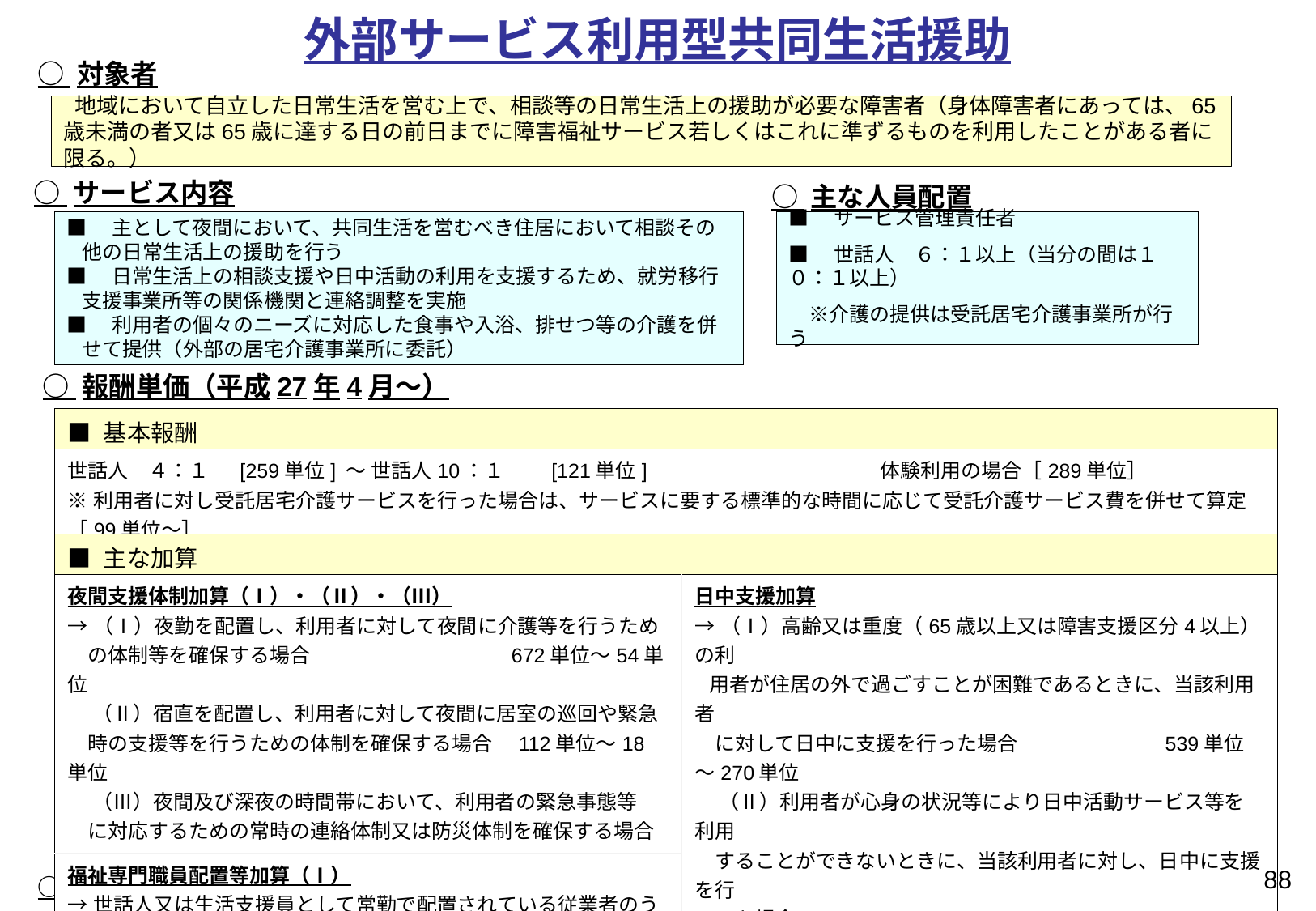

外部サービス利用型共同生活援助
○ 対象者
地域において自立した日常生活を営む上で、相談等の日常生活上の援助が必要な障害者（身体障害者にあっては、65歳未満の者又は65歳に達する日の前日までに障害福祉サービス若しくはこれに準ずるものを利用したことがある者に限る。）
○ サービス内容
○ 主な人員配置
■　主として夜間において、共同生活を営むべき住居において相談その他の日常生活上の援助を行う
■　日常生活上の相談支援や日中活動の利用を支援するため、就労移行支援事業所等の関係機関と連絡調整を実施
■　利用者の個々のニーズに対応した食事や入浴、排せつ等の介護を併せて提供（外部の居宅介護事業所に委託）
■　サービス管理責任者

■　世話人　６：１以上（当分の間は１０：１以上）

　※介護の提供は受託居宅介護事業所が行う
○ 報酬単価（平成27年4月～）
| ■ 基本報酬 |  |
| --- | --- |
| 世話人　４：１　 [259単位] ～ 世話人10：１　　[121単位] 　　　　　　　　　　　体験利用の場合［289単位］ ※利用者に対し受託居宅介護サービスを行った場合は、サービスに要する標準的な時間に応じて受託介護サービス費を併せて算定［99単位～］ |  |
| ■ 主な加算 |  |
| 夜間支援体制加算（Ⅰ）・（Ⅱ）・（Ⅲ） →（Ⅰ）夜勤を配置し、利用者に対して夜間に介護等を行うため 　の体制等を確保する場合　　　　　　 　672単位～54単位 　 （Ⅱ）宿直を配置し、利用者に対して夜間に居室の巡回や緊急 　時の支援等を行うための体制を確保する場合　112単位～18単位 　 （Ⅲ）夜間及び深夜の時間帯において、利用者の緊急事態等 　に対応するための常時の連絡体制又は防災体制を確保する場合 　　　　　　　　　　　　　　　　　　　　　　　　　　　　　　　　　　 　　 10単位 | 日中支援加算 →（Ⅰ）高齢又は重度（65歳以上又は障害支援区分4以上）の利 用者が住居の外で過ごすことが困難であるときに、当該利用者 　に対して日中に支援を行った場合　　　　　　　539単位～270単位 　 （Ⅱ）利用者が心身の状況等により日中活動サービス等を利用 　することができないときに、当該利用者に対し、日中に支援を行 　った場合　　　　　　　　　　　　　　　　　　　　　　539単位～135単位 医療連携体制加算（Ⅴ） →医療機関との連携等により看護師による、日常的な健康管理 を行ったり、医療ニーズが必要となった場合に適切な対応がとれ る等の体制を整備している場合　　　　　　　　　　　　　　　　　39単位 |
| 福祉専門職員配置等加算（Ⅰ） →世話人又は生活支援員として常勤で配置されている従業者のうち、 　社会福祉士、介護福祉士又は精神保健福祉士の割合が100分の 　35以上である場合　　　　　　　　　　　　　　　　　　　　　　　　10単位 |  |
～
88
○ 事業所数　1,471（国保連平成29年4月実績）
○ 利用者数　16,534（国保連平成29年4月実績）